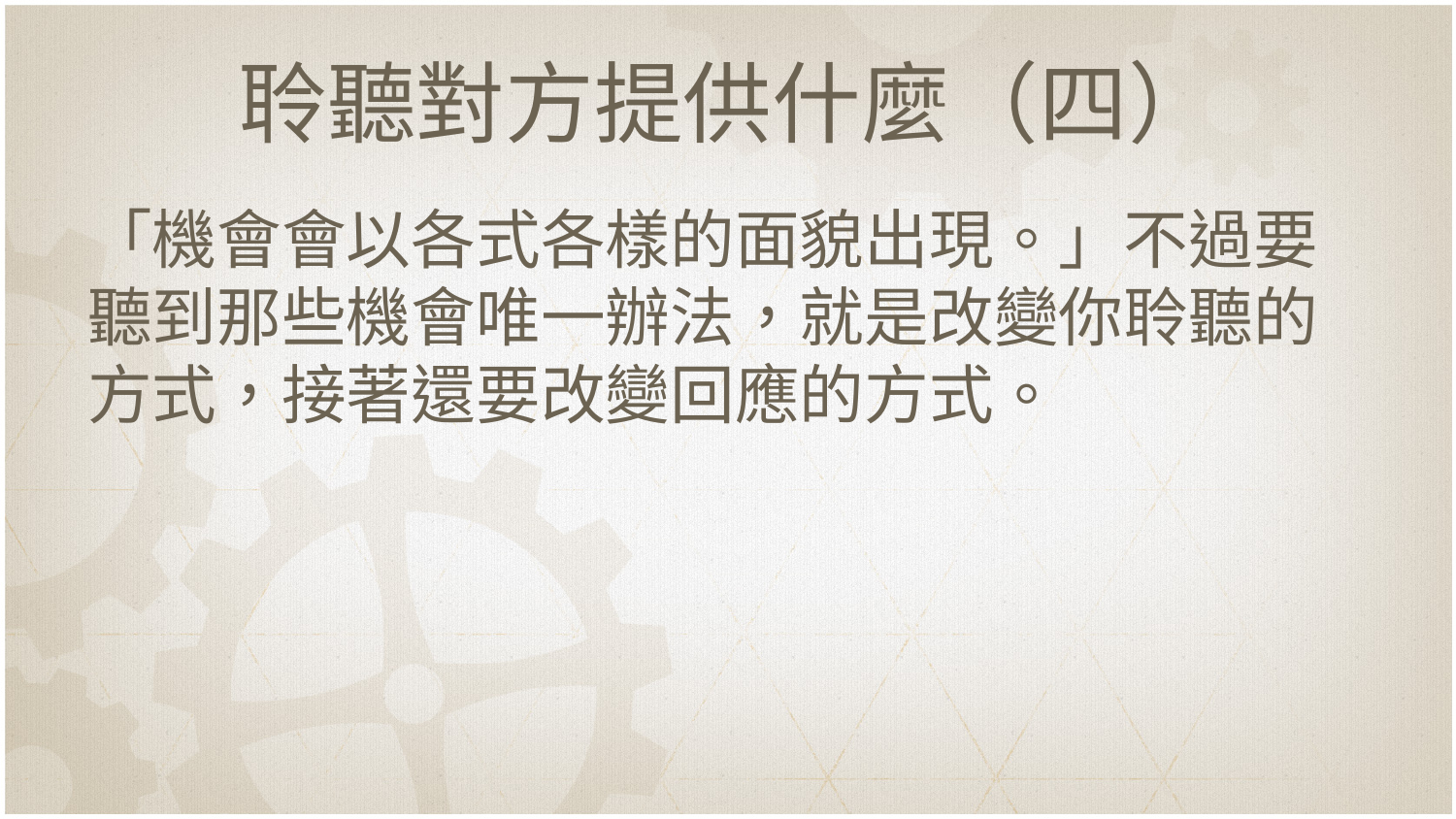

# 聆聽對方提供什麼（四）
「機會會以各式各樣的面貌出現。」不過要聽到那些機會唯一辦法，就是改變你聆聽的方式，接著還要改變回應的方式。